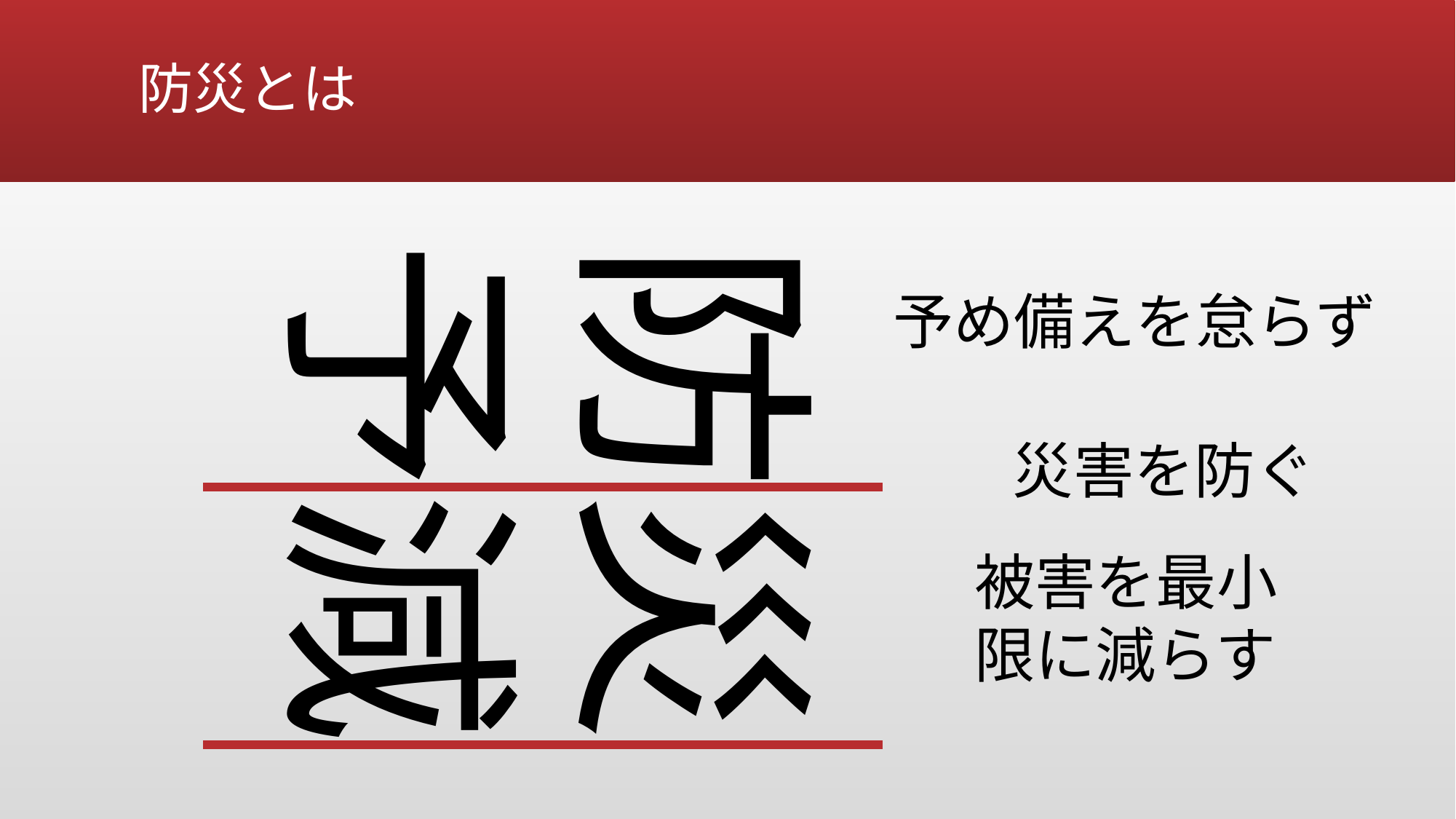

# 防災とは
防災
予減
予め備えを怠らず
災害を防ぐ
被害を最小限に減らす